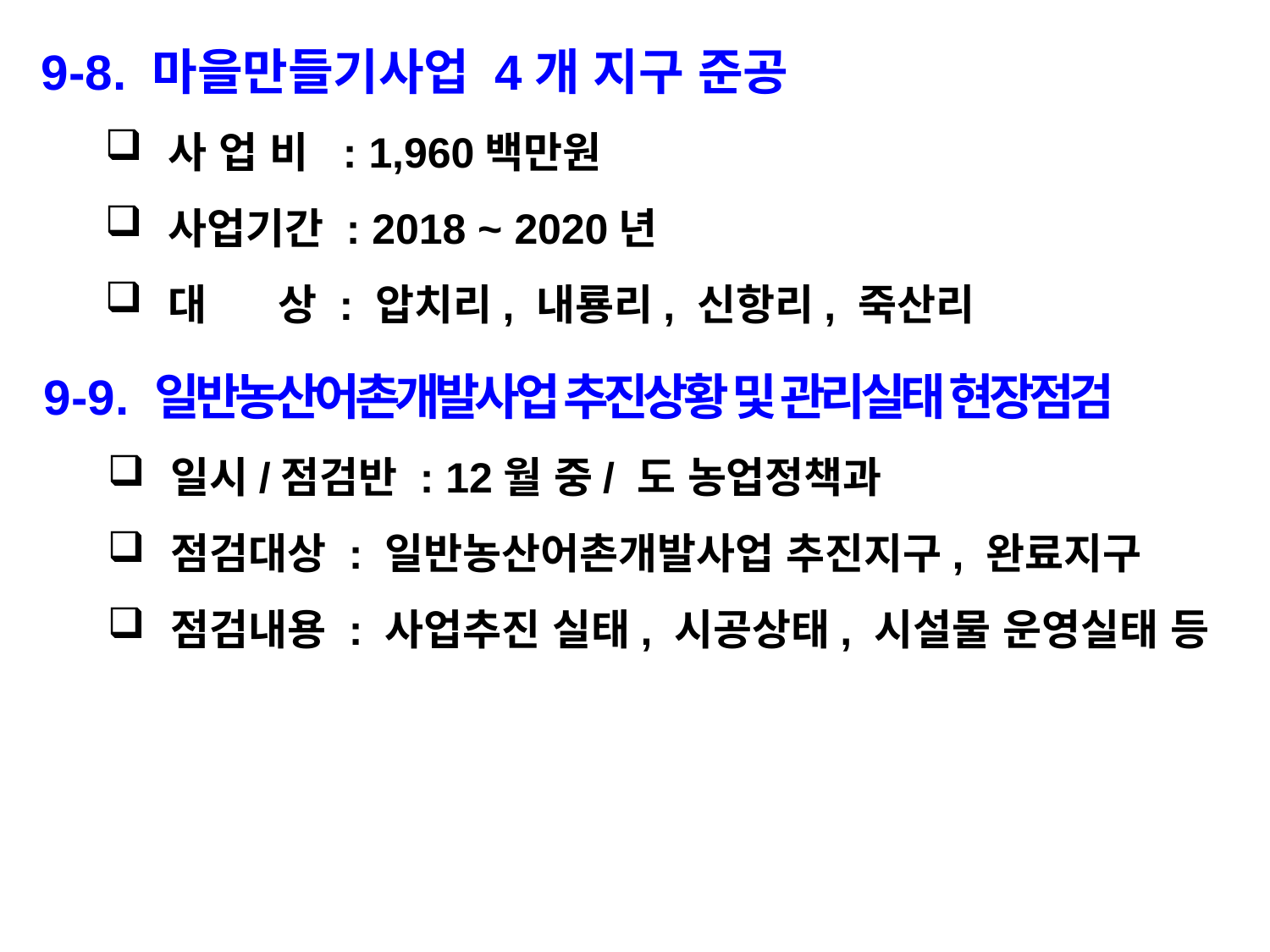

9-8. 마을만들기사업 4개 지구 준공
사 업 비  : 1,960백만원
사업기간 : 2018 ~ 2020년
대      상 : 압치리, 내룡리, 신항리, 죽산리

9-9. 일반농산어촌개발사업 추진상황 및 관리실태 현장점검
일시/점검반 : 12월 중/ 도 농업정책과
점검대상 : 일반농산어촌개발사업 추진지구, 완료지구
점검내용 : 사업추진 실태, 시공상태, 시설물 운영실태 등